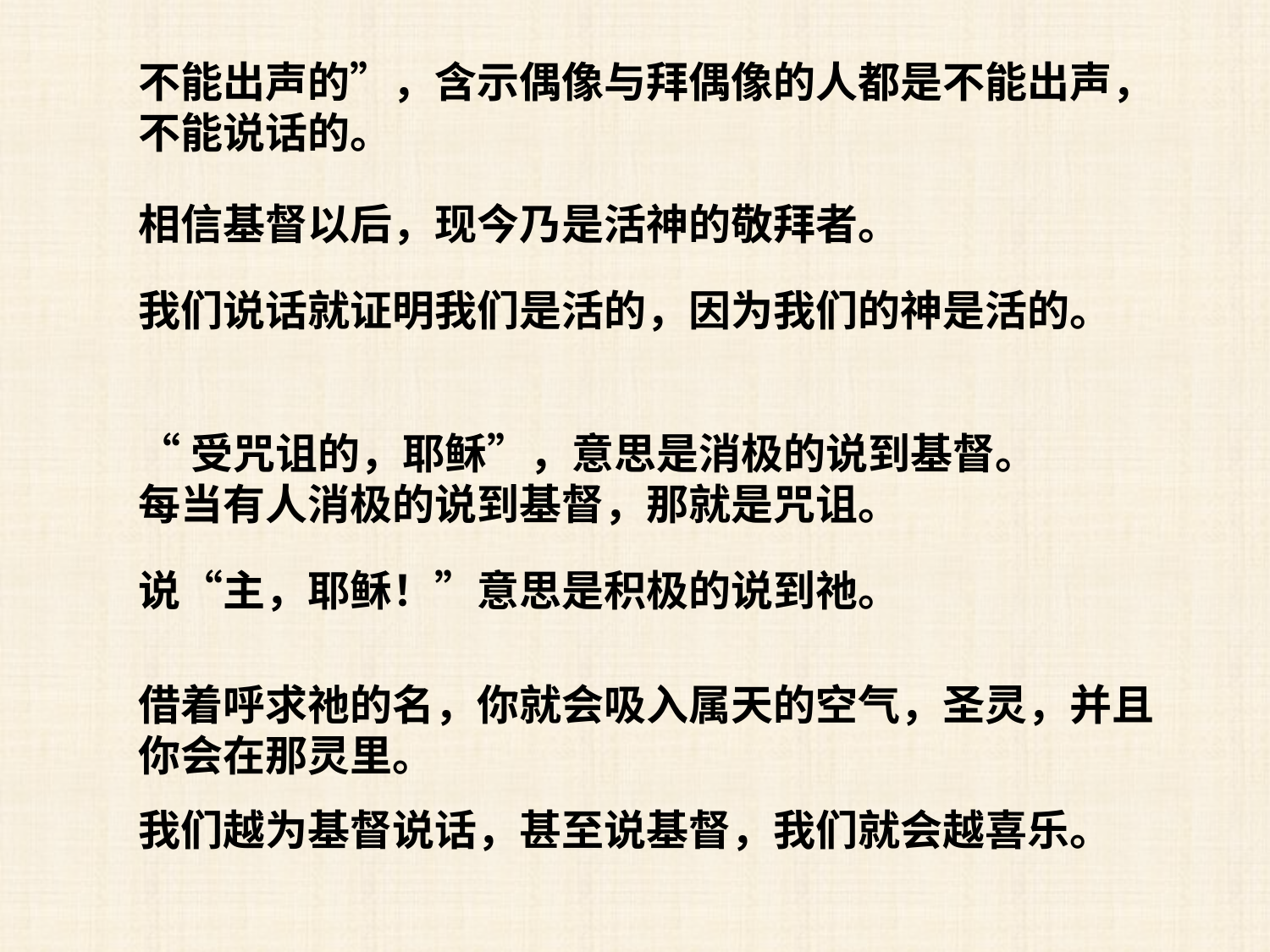

不能出声的”，含示偶像与拜偶像的人都是不能出声，不能说话的。
相信基督以后，现今乃是活神的敬拜者。
我们说话就证明我们是活的，因为我们的神是活的。
“受咒诅的，耶稣”，意思是消极的说到基督。每当有人消极的说到基督，那就是咒诅。
说“主，耶稣！”意思是积极的说到祂。
借着呼求祂的名，你就会吸入属天的空气，圣灵，并且你会在那灵里。
我们越为基督说话，甚至说基督，我们就会越喜乐。